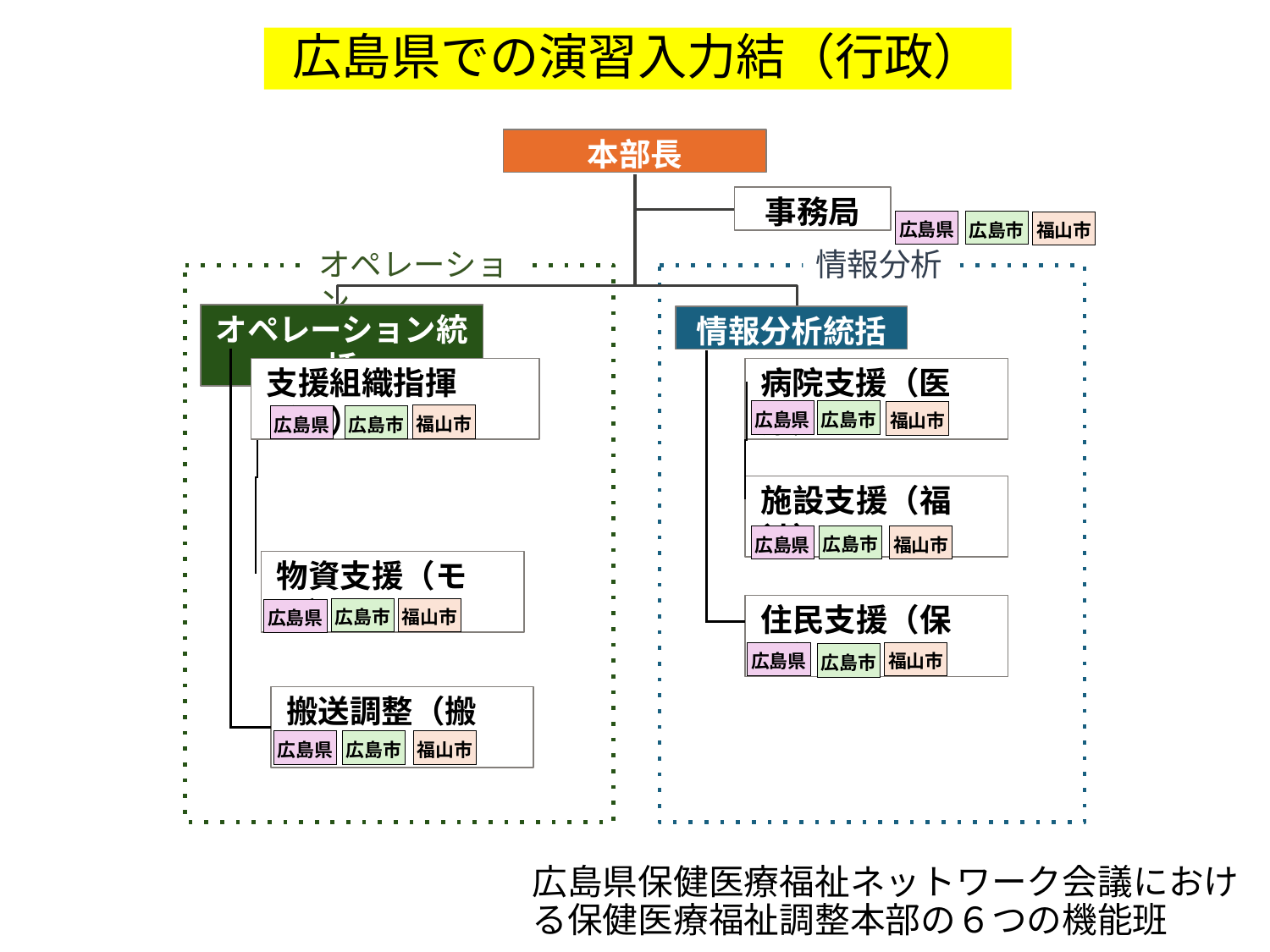

広島県での演習入力結（行政）
本部⻑

事務局
広島県
広島市
福山市
情報分析
オペレーション

オペレーション統括
情報分析統括
支援組織指揮（人）
病院⽀援（医療）
広島県
広島市
福山市
福山市
広島県
広島市
施設⽀援（福祉）
広島市
広島県
福山市
物資⽀援（モノ）
住⺠⽀援（保健）
広島市
福山市
広島県
広島県
福山市
広島市
搬送調整（搬送）
広島県
広島市
福山市
広島県保健医療福祉ネットワーク会議における保健医療福祉調整本部の６つの機能班